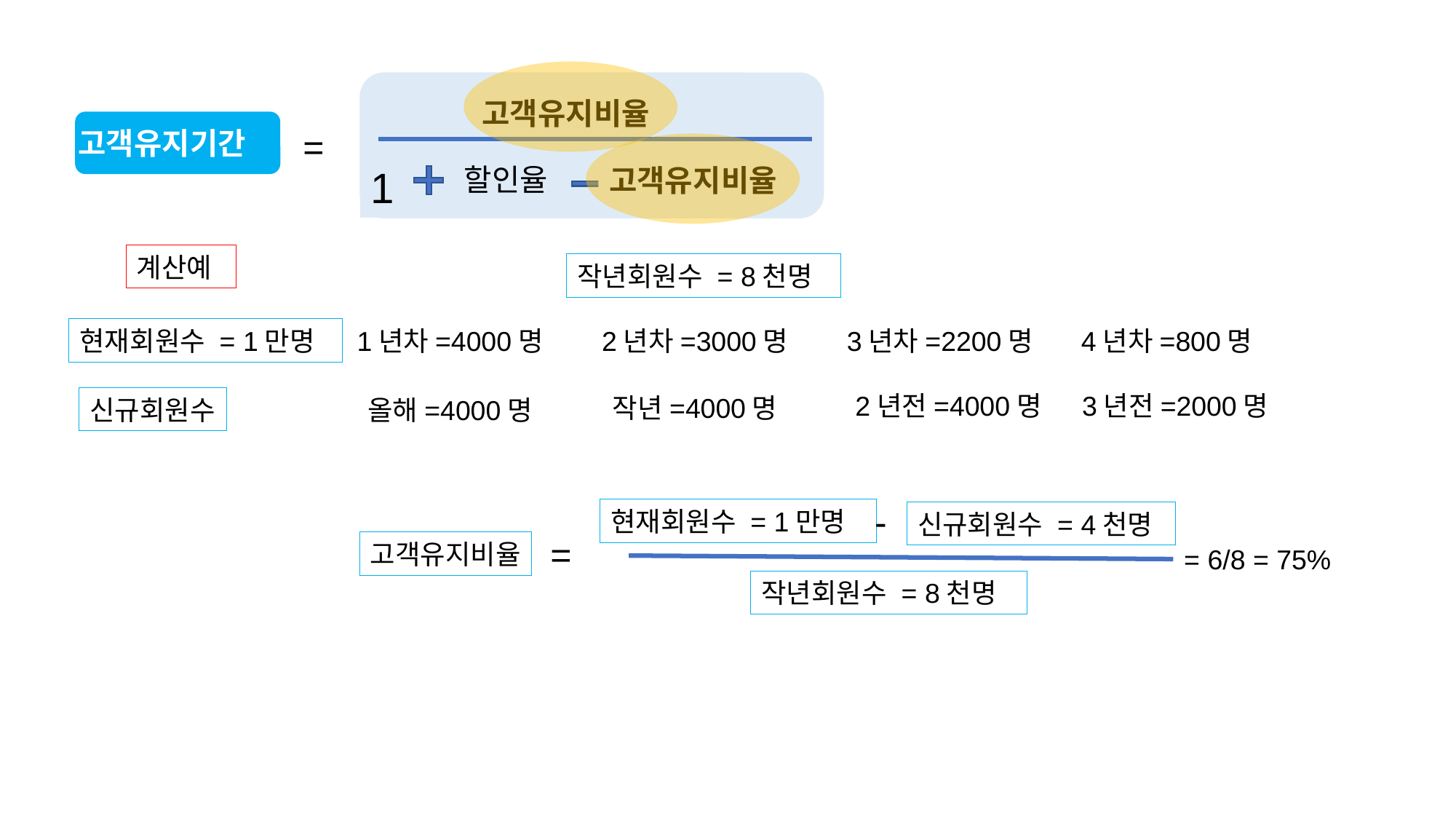

고객유지비율
할인율
1
고객유지비율

고객유지기간
=

계산예
작년회원수 = 8천명
현재회원수 = 1만명
1년차=4000명
2년차=3000명
3년차=2200명
4년차=800명
2년전=4000명
3년전=2000명
작년=4000명
신규회원수
올해=4000명
-
현재회원수 = 1만명
신규회원수 = 4천명
=
고객유지비율
= 6/8 = 75%
작년회원수 = 8천명